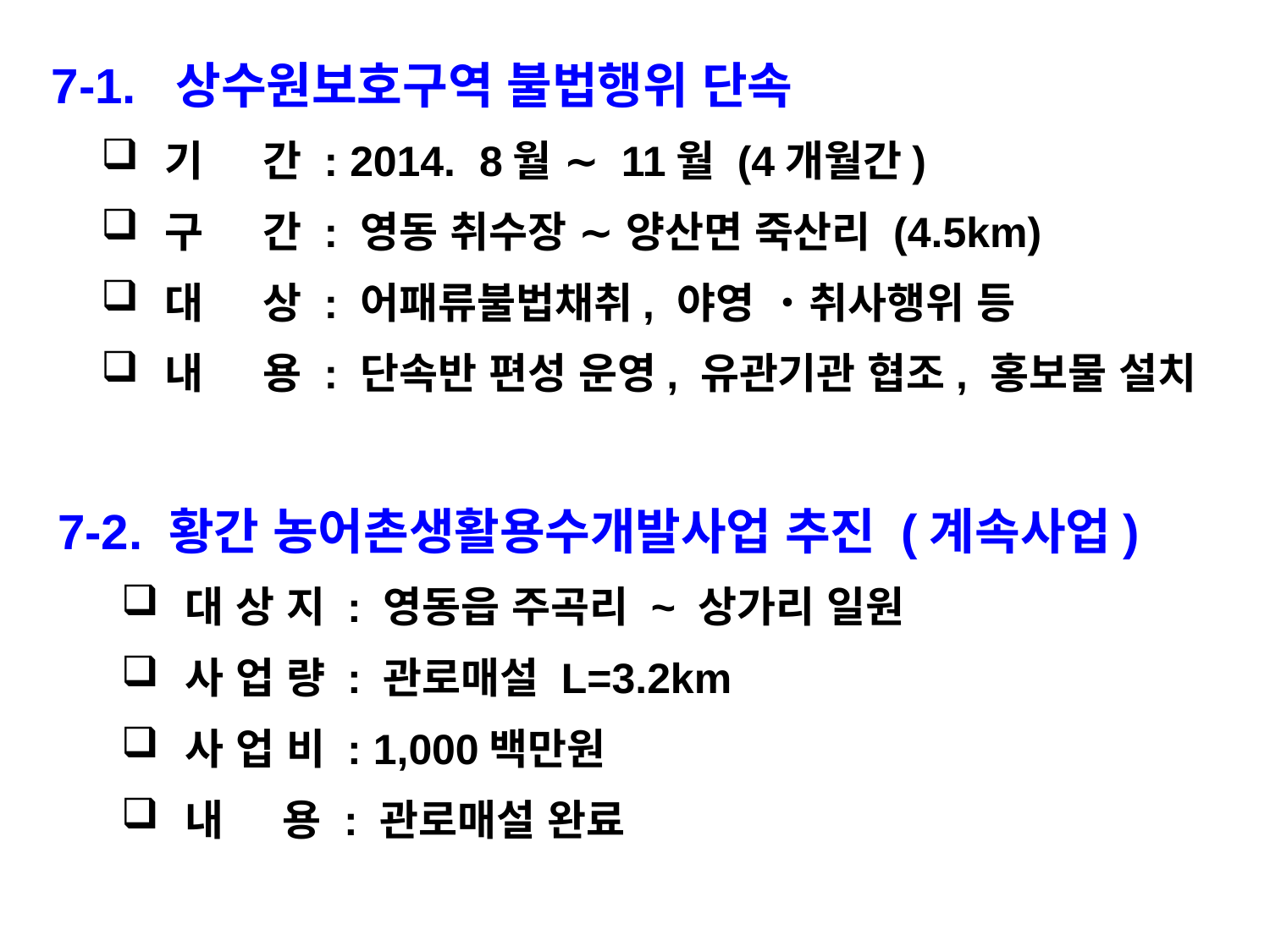

7-1.  상수원보호구역 불법행위 단속
기     간 : 2014.  8월 ∼ 11월 (4개월간)
구     간 : 영동 취수장 ∼ 양산면 죽산리 (4.5km)
대     상 : 어패류불법채취, 야영 ‧취사행위 등
내     용 : 단속반 편성 운영, 유관기관 협조, 홍보물 설치

7-2. 황간 농어촌생활용수개발사업 추진 (계속사업)
대 상 지 : 영동읍 주곡리 ~ 상가리 일원
사 업 량 : 관로매설 L=3.2km
사 업 비 : 1,000백만원
내     용 : 관로매설 완료